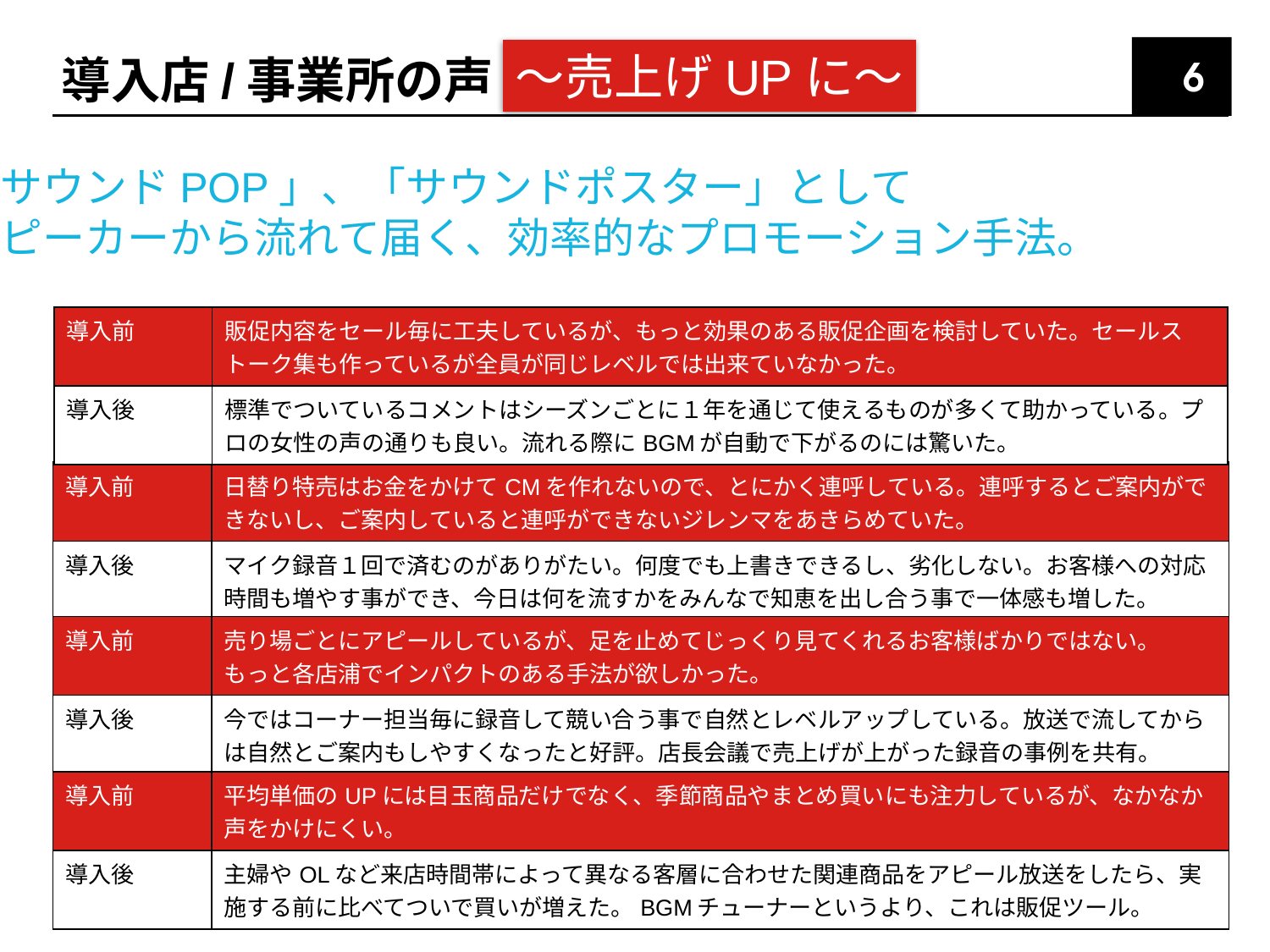

〜売上げUPに〜
導入店/事業所の声
6
「サウンドPOP」、「サウンドポスター」として
スピーカーから流れて届く、効率的なプロモーション手法。
| 導入前 | 販促内容をセール毎に工夫しているが、もっと効果のある販促企画を検討していた。セールストーク集も作っているが全員が同じレベルでは出来ていなかった。 |
| --- | --- |
| 導入後 | 標準でついているコメントはシーズンごとに１年を通じて使えるものが多くて助かっている。プロの女性の声の通りも良い。流れる際にBGMが自動で下がるのには驚いた。 |
| 導入前 | 日替り特売はお金をかけてCMを作れないので、とにかく連呼している。連呼するとご案内ができないし、ご案内していると連呼ができないジレンマをあきらめていた。 |
| --- | --- |
| 導入後 | マイク録音１回で済むのがありがたい。何度でも上書きできるし、劣化しない。お客様への対応時間も増やす事ができ、今日は何を流すかをみんなで知恵を出し合う事で一体感も増した。 |
| 導入前 | 売り場ごとにアピールしているが、足を止めてじっくり見てくれるお客様ばかりではない。 もっと各店浦でインパクトのある手法が欲しかった。 |
| --- | --- |
| 導入後 | 今ではコーナー担当毎に録音して競い合う事で自然とレベルアップしている。放送で流してからは自然とご案内もしやすくなったと好評。店長会議で売上げが上がった録音の事例を共有。 |
| 導入前 | 平均単価のUPには目玉商品だけでなく、季節商品やまとめ買いにも注力しているが、なかなか声をかけにくい。 |
| --- | --- |
| 導入後 | 主婦やOLなど来店時間帯によって異なる客層に合わせた関連商品をアピール放送をしたら、実施する前に比べてついで買いが増えた。BGMチューナーというより、これは販促ツール。 |